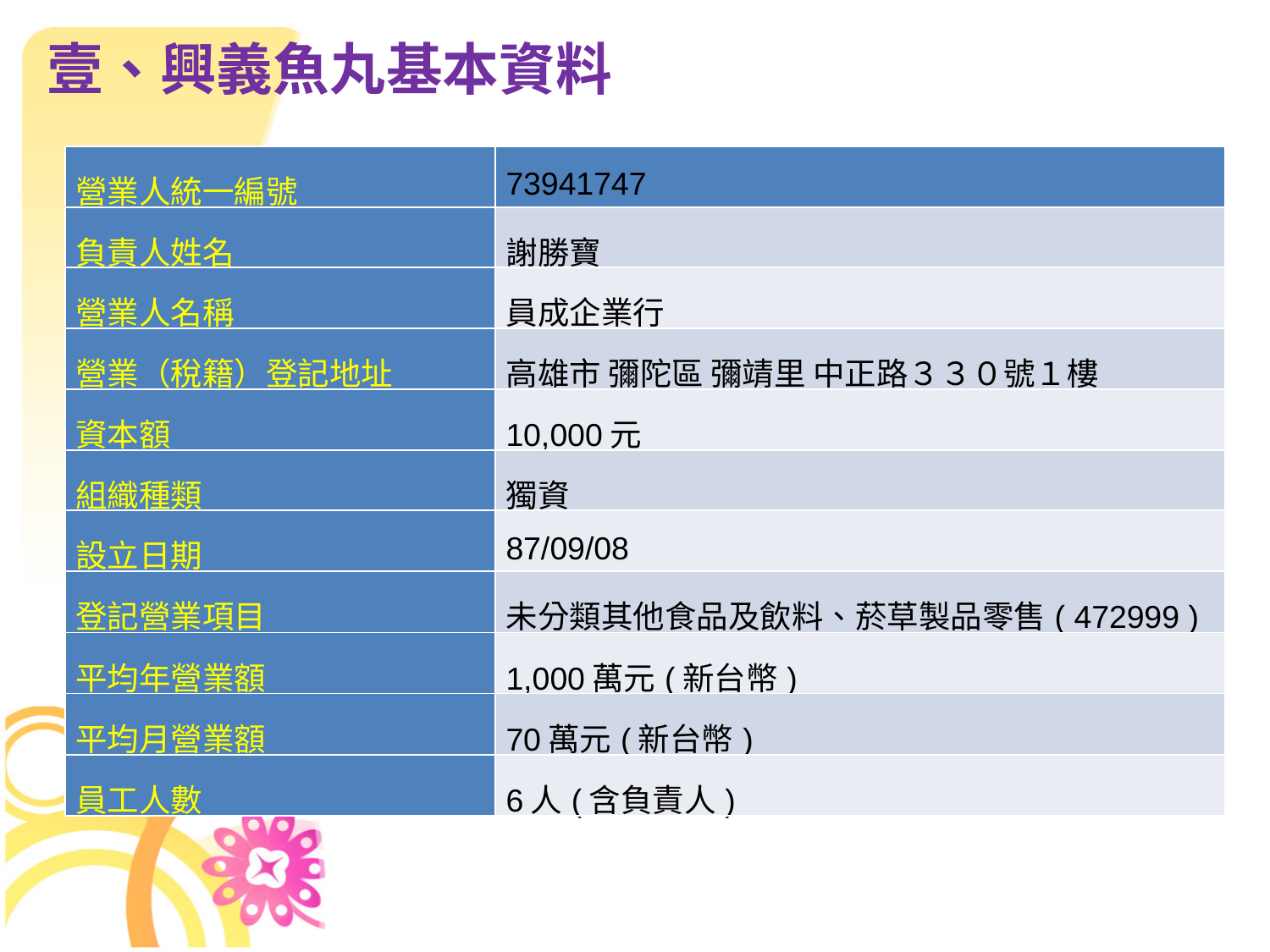

壹、興義魚丸基本資料
| 營業人統一編號 | 73941747 |
| --- | --- |
| 負責人姓名 | 謝勝寶 |
| 營業人名稱 | 員成企業行 |
| 營業（稅籍）登記地址 | 高雄市 彌陀區 彌靖里 中正路３３０號１樓 |
| 資本額 | 10,000元 |
| 組織種類 | 獨資 |
| 設立日期 | 87/09/08 |
| 登記營業項目 | 未分類其他食品及飲料、菸草製品零售( 472999 ) |
| 平均年營業額 | 1,000萬元(新台幣) |
| 平均月營業額 | 70萬元(新台幣) |
| 員工人數 | 6人(含負責人) |